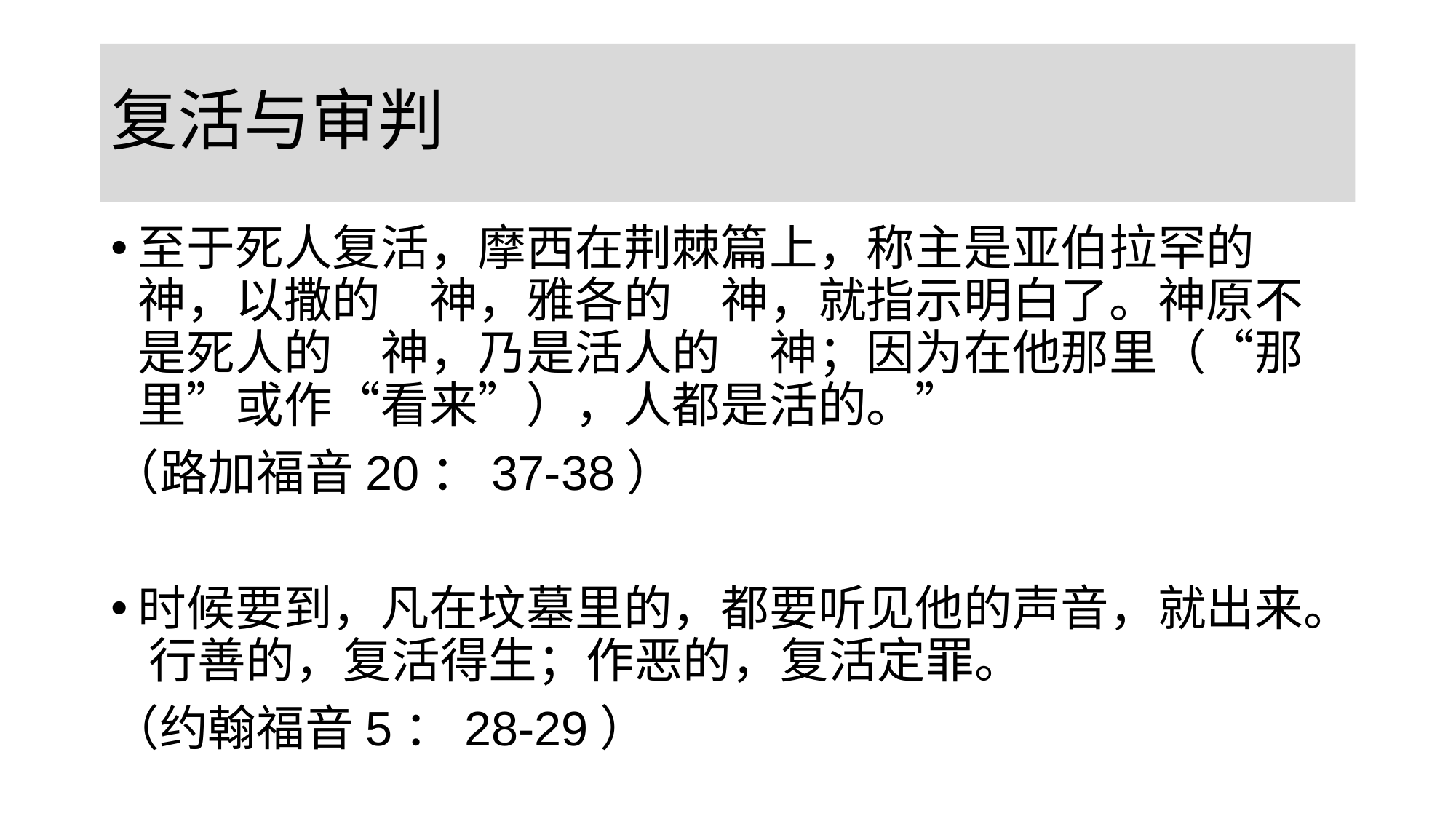

# 复活与审判
至于死人复活，摩西在荆棘篇上，称主是亚伯拉罕的　神，以撒的　神，雅各的　神，就指示明白了。神原不是死人的　神，乃是活人的　神；因为在他那里（“那里”或作“看来”），人都是活的。”
（路加福音20：37-38）

时候要到，凡在坟墓里的，都要听见他的声音，就出来。 行善的，复活得生；作恶的，复活定罪。
（约翰福音5：28-29）